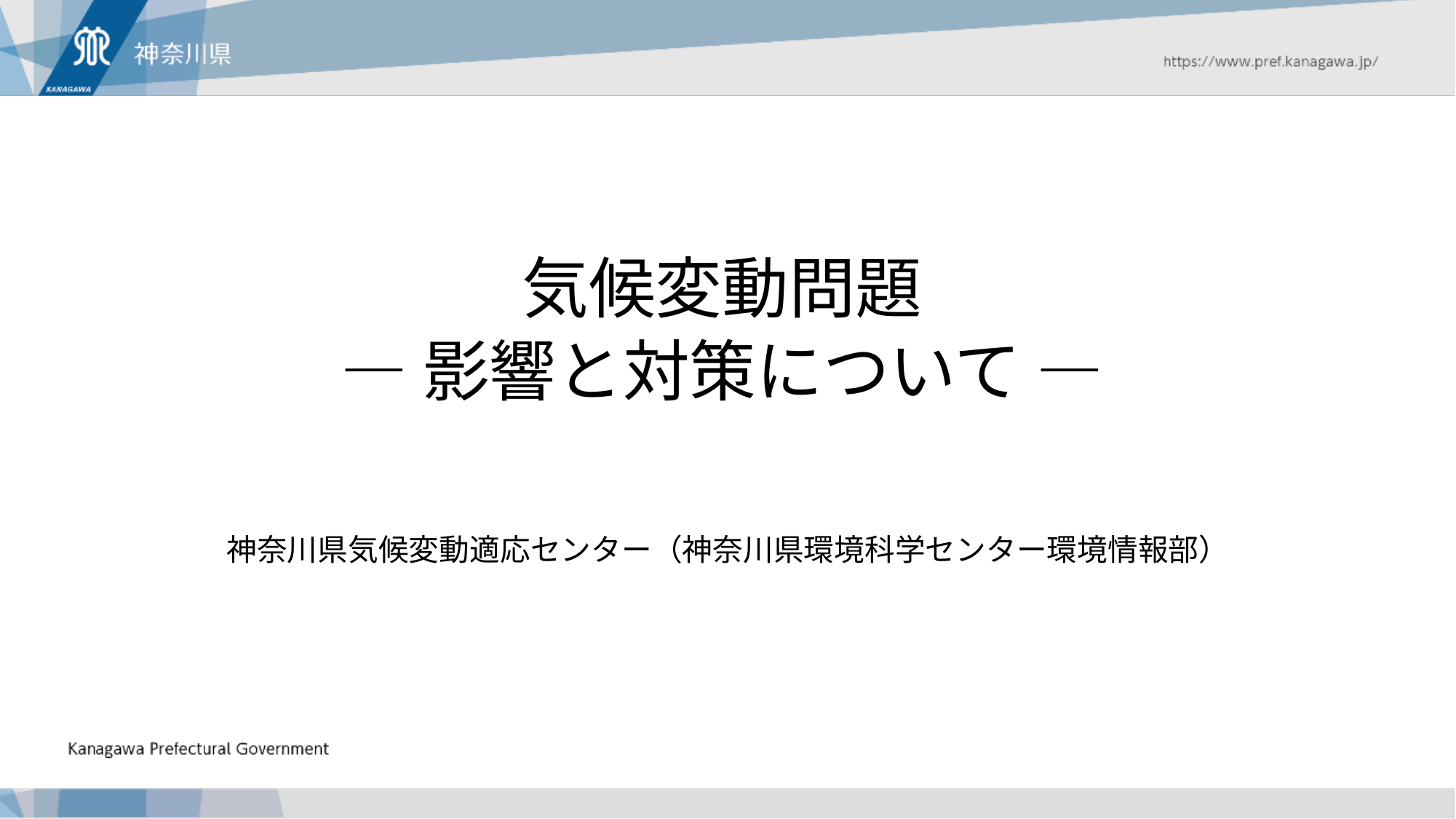

# 気候変動問題 ― 影響と対策について ―
神奈川県気候変動適応センター（神奈川県環境科学センター環境情報部）